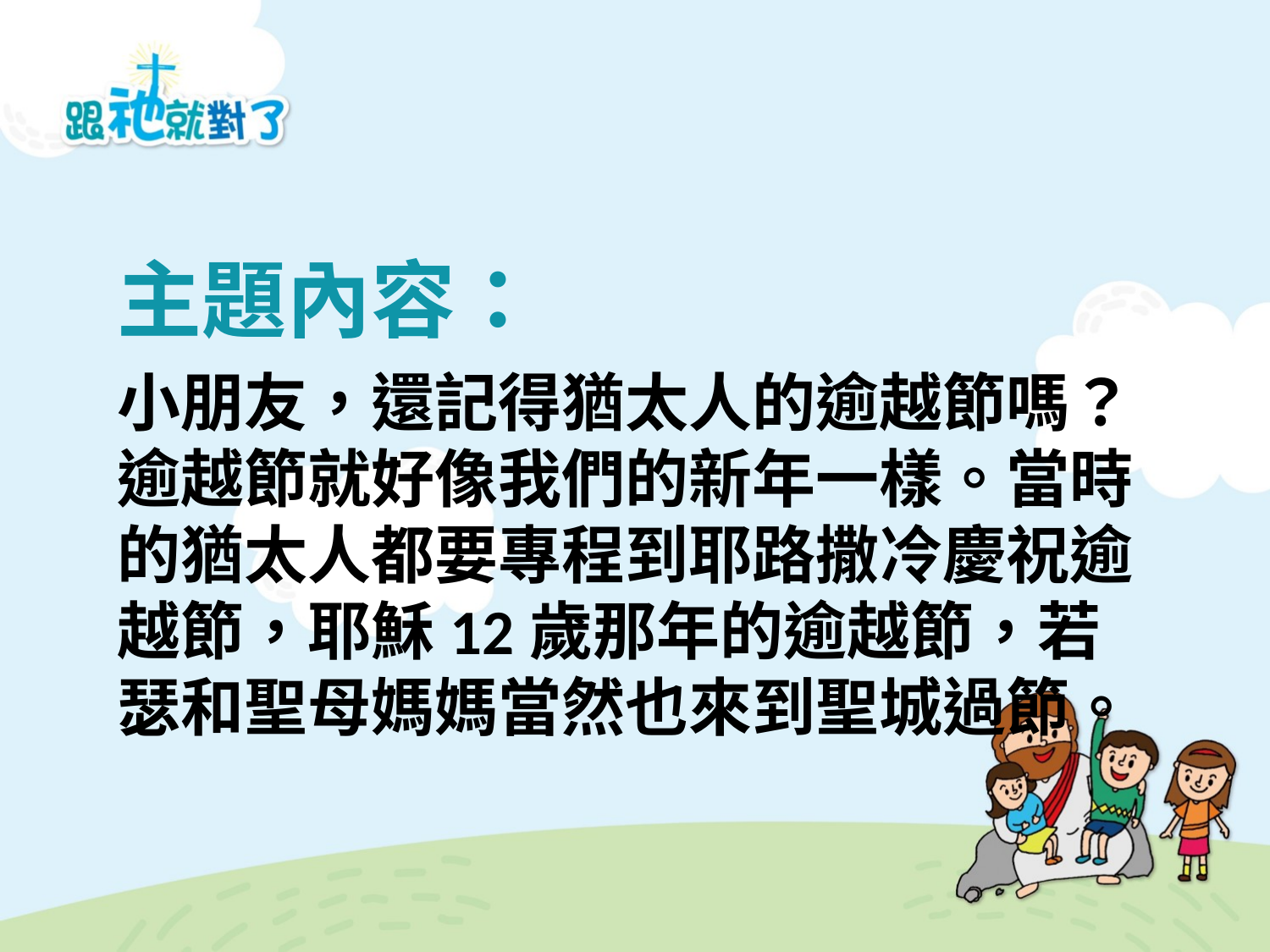

主題內容：
小朋友，還記得猶太人的逾越節嗎？逾越節就好像我們的新年一樣。當時的猶太人都要專程到耶路撒冷慶祝逾越節，耶穌12歲那年的逾越節，若瑟和聖母媽媽當然也來到聖城過節。